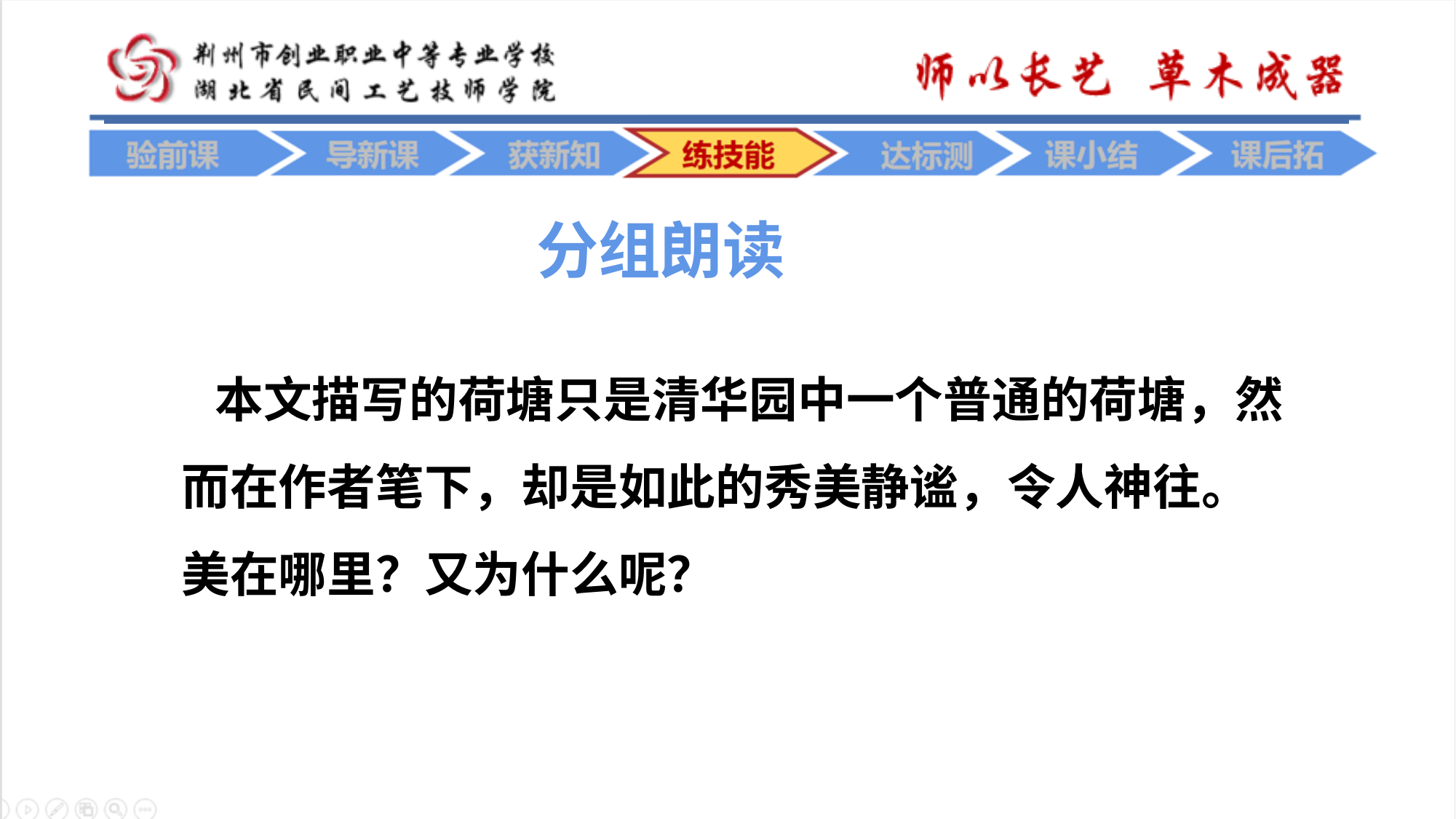

#
分组朗读

  本文描写的荷塘只是清华园中一个普通的荷塘，然而在作者笔下，却是如此的秀美静谧，令人神往。美在哪里？又为什么呢？